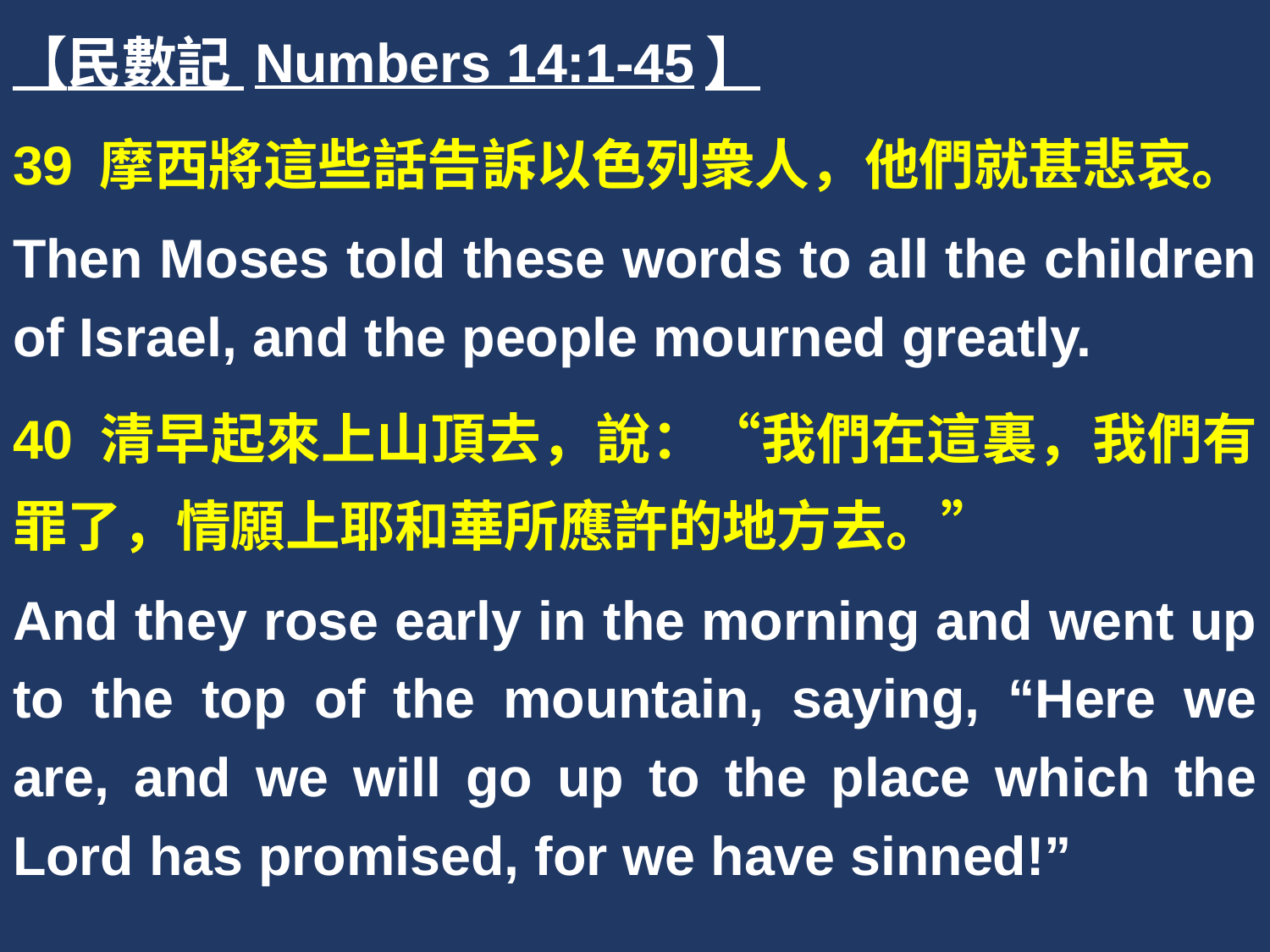

【民數記 Numbers 14:1-45】
39 摩西將這些話告訴以色列衆人，他們就甚悲哀。
Then Moses told these words to all the children of Israel, and the people mourned greatly.
40 清早起來上山頂去，說：“我們在這裏，我們有罪了，情願上耶和華所應許的地方去。”
And they rose early in the morning and went up to the top of the mountain, saying, “Here we are, and we will go up to the place which the Lord has promised, for we have sinned!”